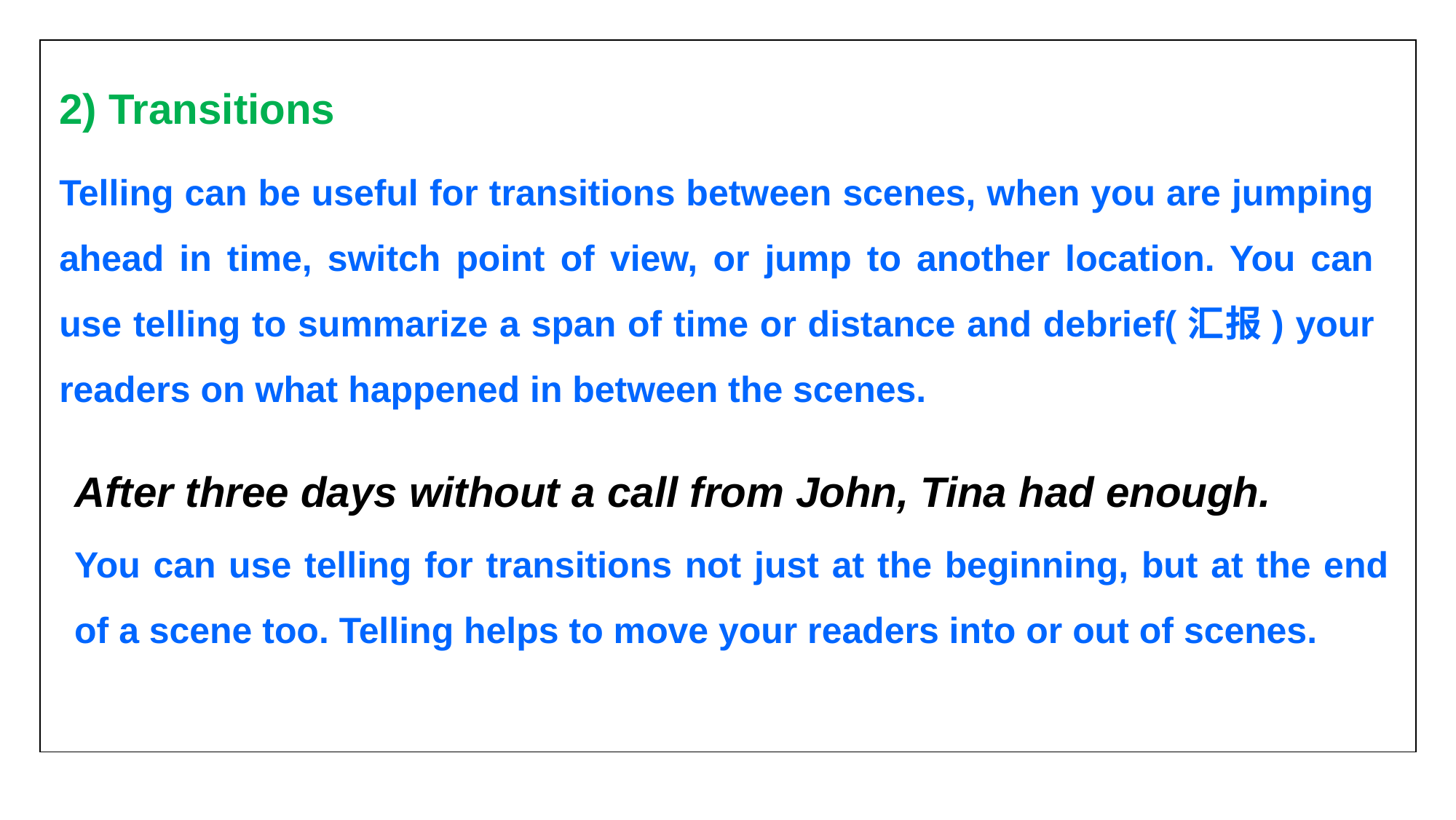

|  |
| --- |
2) Transitions
Telling can be useful for transitions between scenes, when you are jumping ahead in time, switch point of view, or jump to another location. You can use telling to summarize a span of time or distance and debrief(汇报) your readers on what happened in between the scenes.
After three days without a call from John, Tina had enough.
You can use telling for transitions not just at the beginning, but at the end of a scene too. Telling helps to move your readers into or out of scenes.